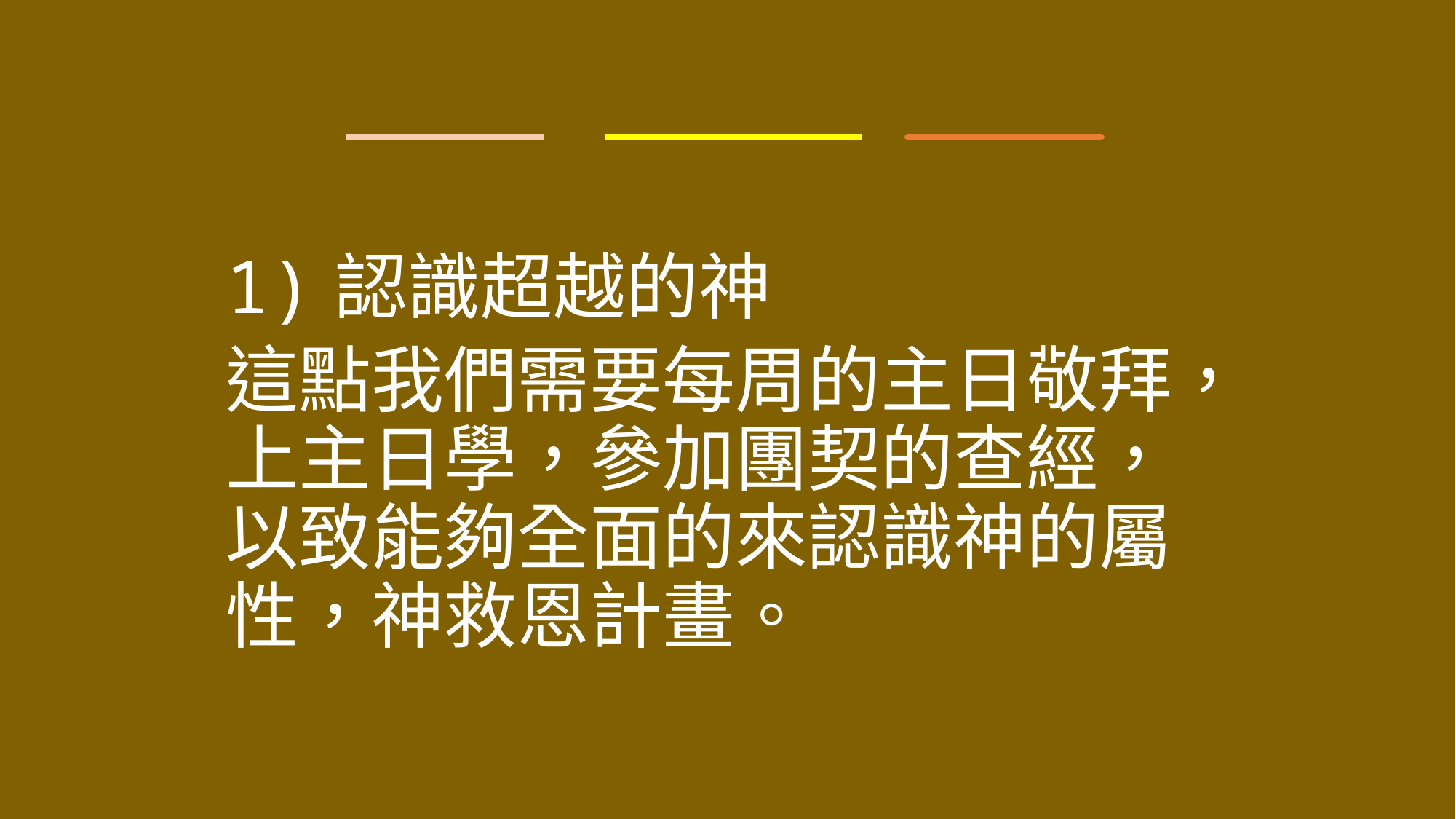

1)	認識超越的神
這點我們需要每周的主日敬拜，上主日學，參加團契的查經，以致能夠全面的來認識神的屬性，神救恩計畫。